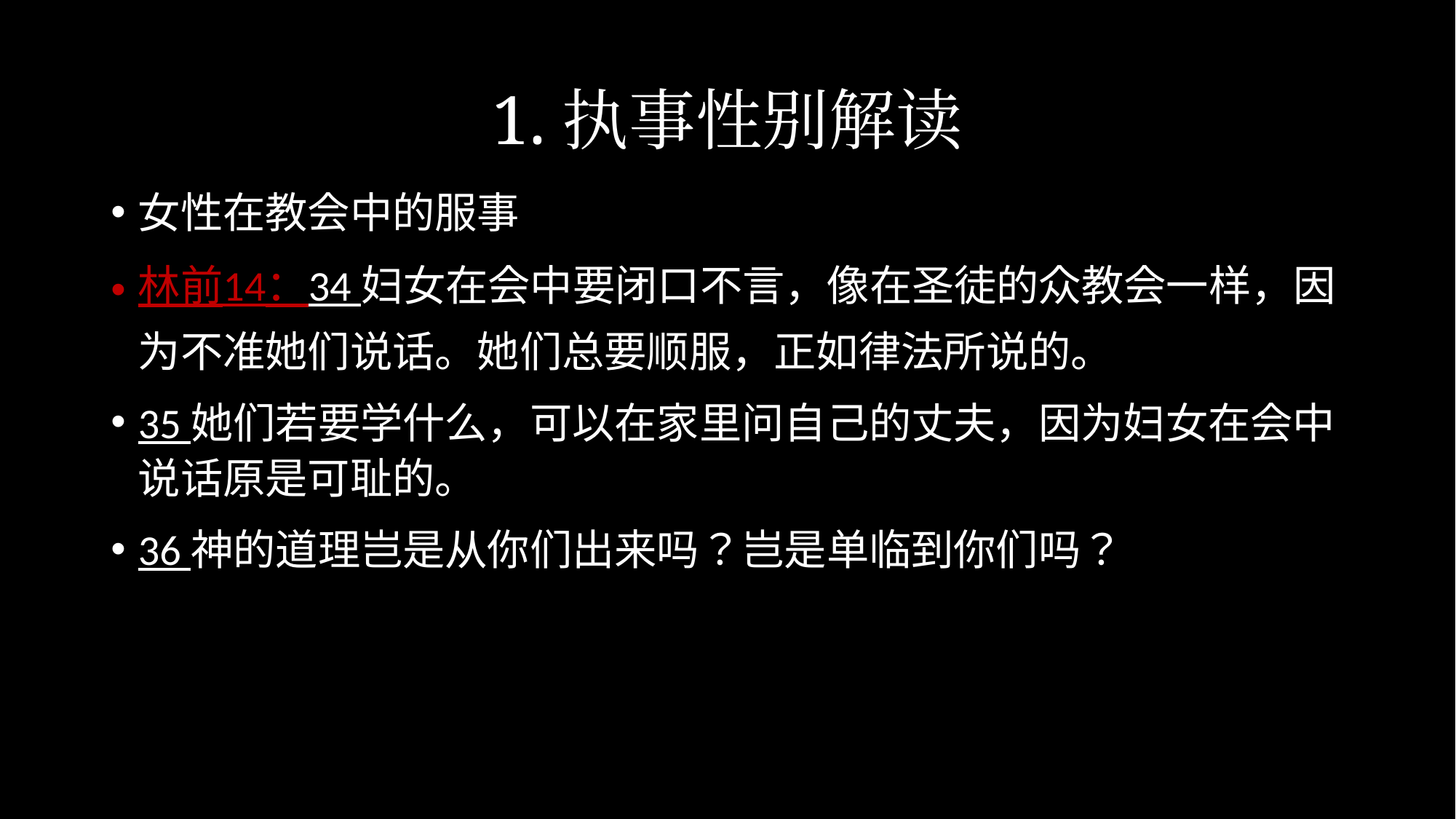

# 1.执事性别解读
女性在教会中的服事
林前14：34 妇女在会中要闭口不言，像在圣徒的众教会一样，因为不准她们说话。她们总要顺服，正如律法所说的。
35 她们若要学什么，可以在家里问自己的丈夫，因为妇女在会中说话原是可耻的。
36 神的道理岂是从你们出来吗？岂是单临到你们吗？